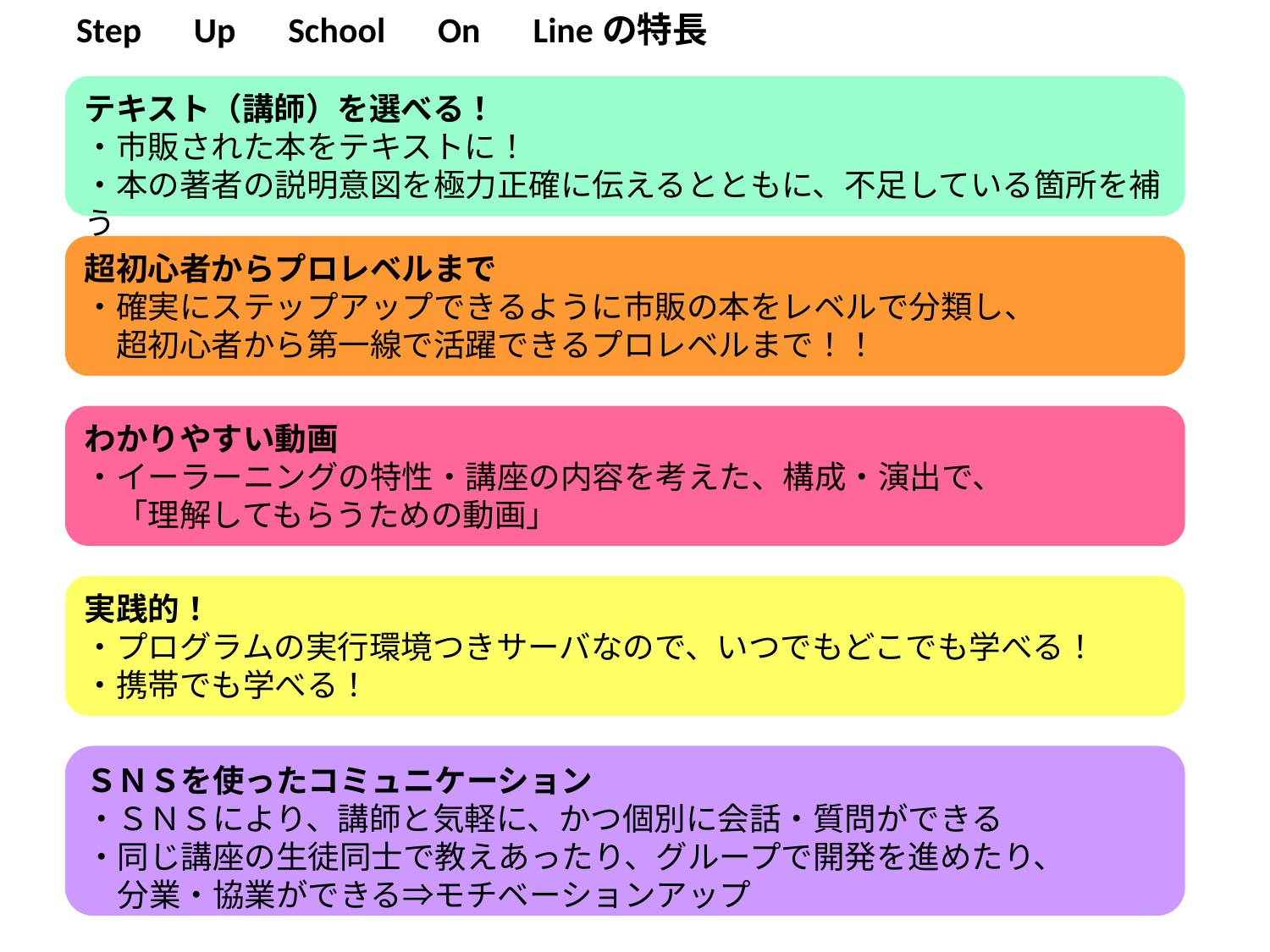

Step　Up　School　On　Lineの特長
テキスト（講師）を選べる！
・市販された本をテキストに！
・本の著者の説明意図を極力正確に伝えるとともに、不足している箇所を補う
超初心者からプロレベルまで
・確実にステップアップできるように市販の本をレベルで分類し、
　超初心者から第一線で活躍できるプロレベルまで！！
わかりやすい動画
・イーラーニングの特性・講座の内容を考えた、構成・演出で、
　「理解してもらうための動画」
実践的！
・プログラムの実行環境つきサーバなので、いつでもどこでも学べる！
・携帯でも学べる！
ＳＮＳを使ったコミュニケーション
・ＳＮＳにより、講師と気軽に、かつ個別に会話・質問ができる
・同じ講座の生徒同士で教えあったり、グループで開発を進めたり、
　分業・協業ができる⇒モチベーションアップ